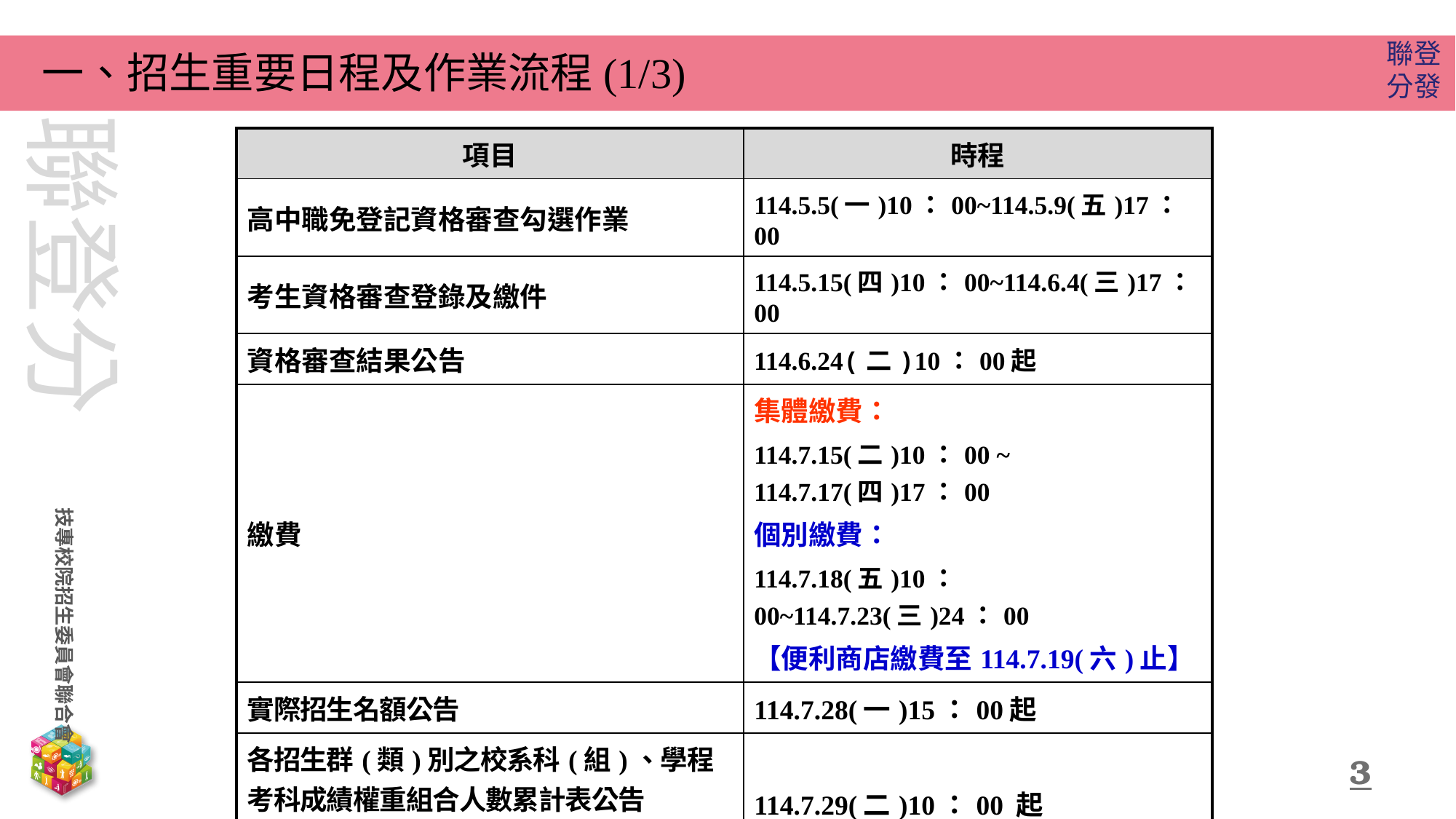

一、招生重要日程及作業流程(1/3)
| 項目 | 時程 |
| --- | --- |
| 高中職免登記資格審查勾選作業 | 114.5.5(一)10：00~114.5.9(五)17：00 |
| 考生資格審查登錄及繳件 | 114.5.15(四)10：00~114.6.4(三)17：00 |
| 資格審查結果公告 | 114.6.24(二)10：00起 |
| 繳費 | 集體繳費： 114.7.15(二)10：00 ~ 114.7.17(四)17：00 個別繳費： 114.7.18(五)10：00~114.7.23(三)24：00 【便利商店繳費至114.7.19(六)止】 |
| 實際招生名額公告 | 114.7.28(一)15：00起 |
| 各招生群(類)別之校系科(組)、學程考科成績權重組合人數累計表公告 | 114.7.29(二)10：00 起 |
| 個人總成績查詢 |  |
| 網路選填登記志願 | 114.7.29(二)10：00~114.8.1(五)17：00 |
| 錄取公告及分發結果查詢 | 114.8.7(四)10：00起 |
3